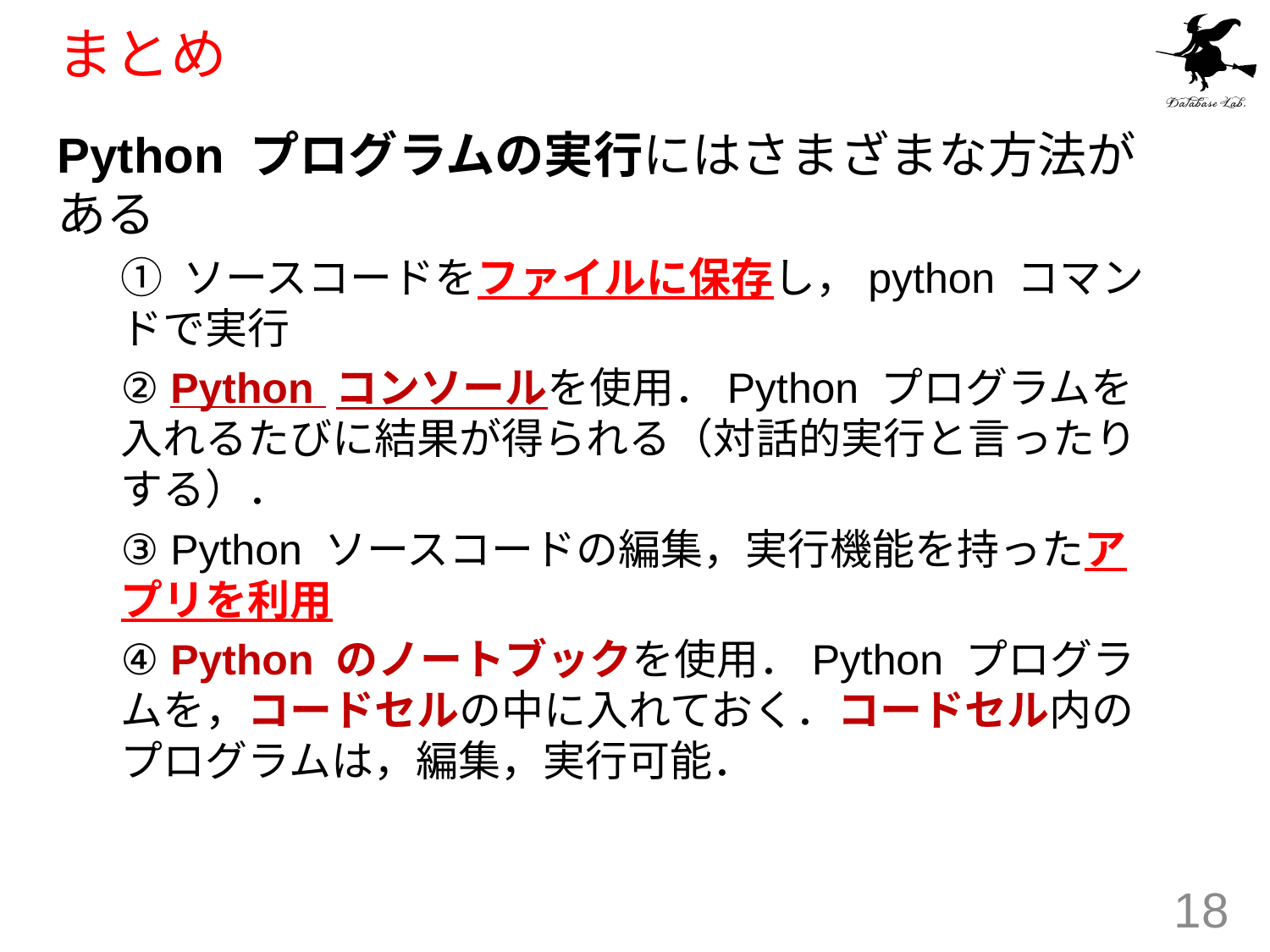

# まとめ
Python プログラムの実行にはさまざまな方法がある
① ソースコードをファイルに保存し，python コマンドで実行
② Python コンソールを使用．Python プログラムを入れるたびに結果が得られる（対話的実行と言ったりする）．
③ Python ソースコードの編集，実行機能を持ったアプリを利用
④ Python のノートブックを使用．Python プログラムを，コードセルの中に入れておく．コードセル内のプログラムは，編集，実行可能．

18